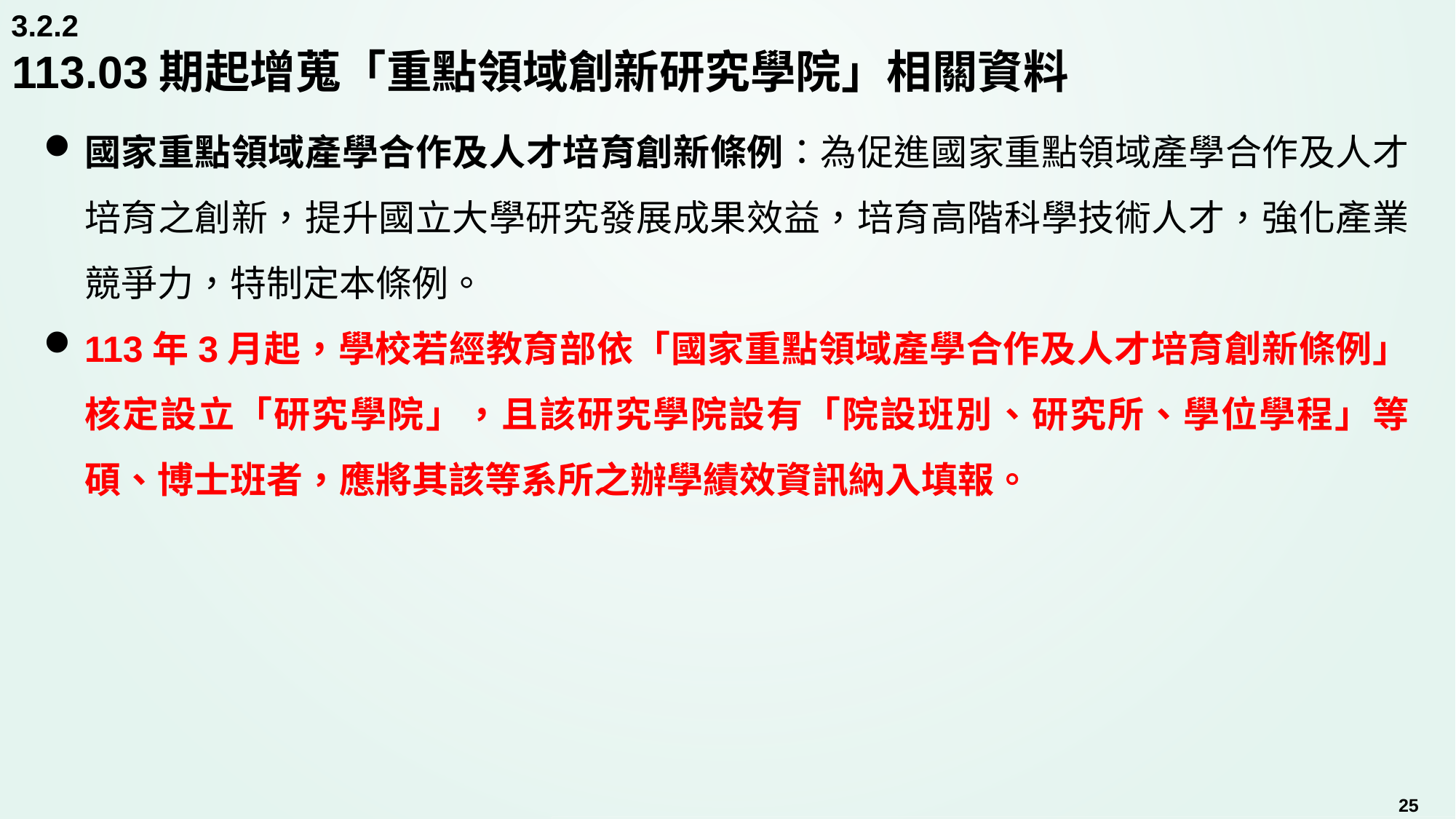

3.2.2
# 113.03期起增蒐「重點領域創新研究學院」相關資料
國家重點領域產學合作及人才培育創新條例：為促進國家重點領域產學合作及人才培育之創新，提升國立大學研究發展成果效益，培育高階科學技術人才，強化產業競爭力，特制定本條例。
113年3月起，學校若經教育部依「國家重點領域產學合作及人才培育創新條例」核定設立「研究學院」，且該研究學院設有「院設班別、研究所、學位學程」等碩、博士班者，應將其該等系所之辦學績效資訊納入填報。